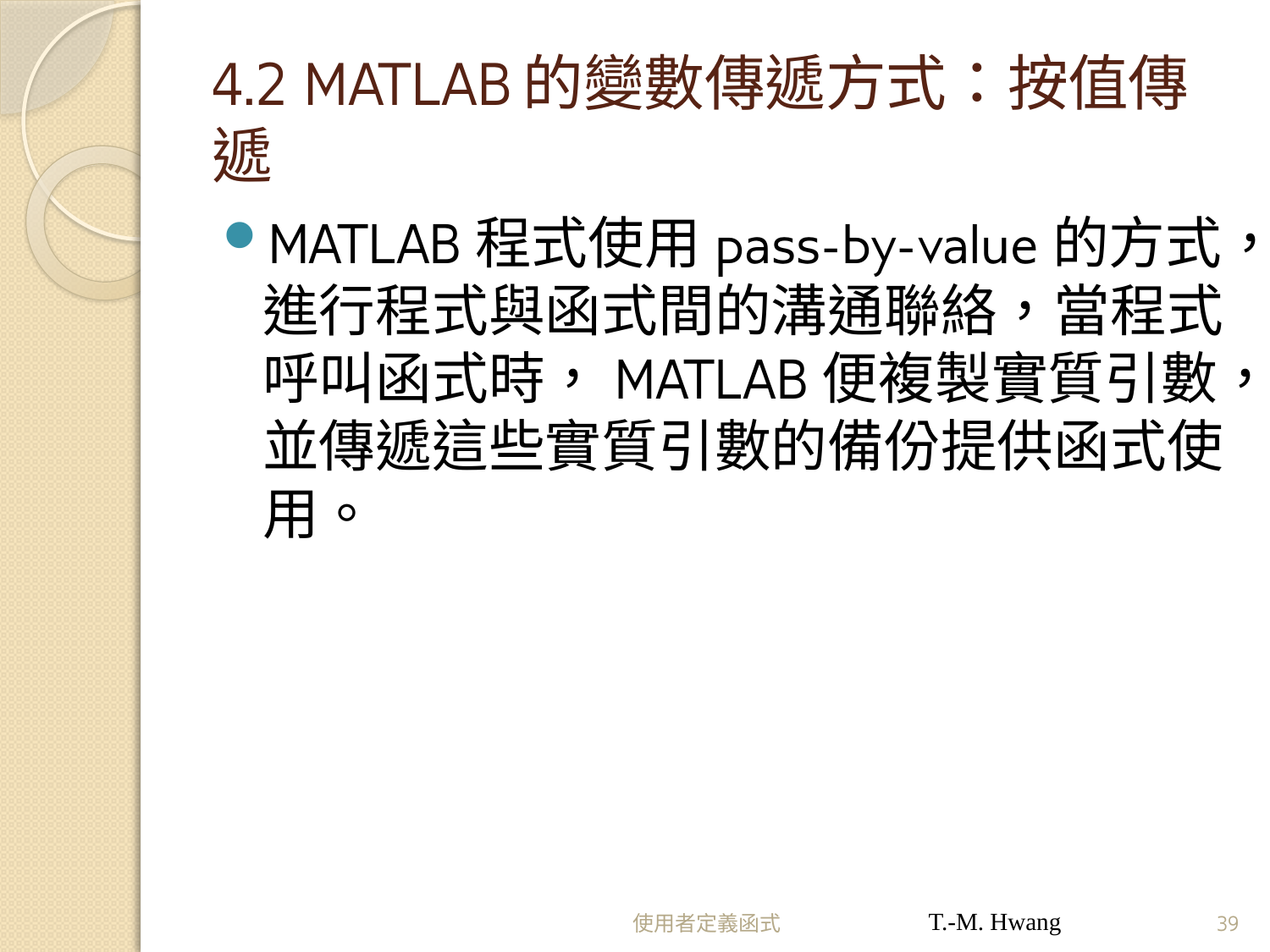

# 4.2 MATLAB的變數傳遞方式：按值傳遞
MATLAB程式使用pass-by-value的方式，進行程式與函式間的溝通聯絡，當程式呼叫函式時，MATLAB便複製實質引數，並傳遞這些實質引數的備份提供函式使用。

使用者定義函式
T.-M. Hwang
39